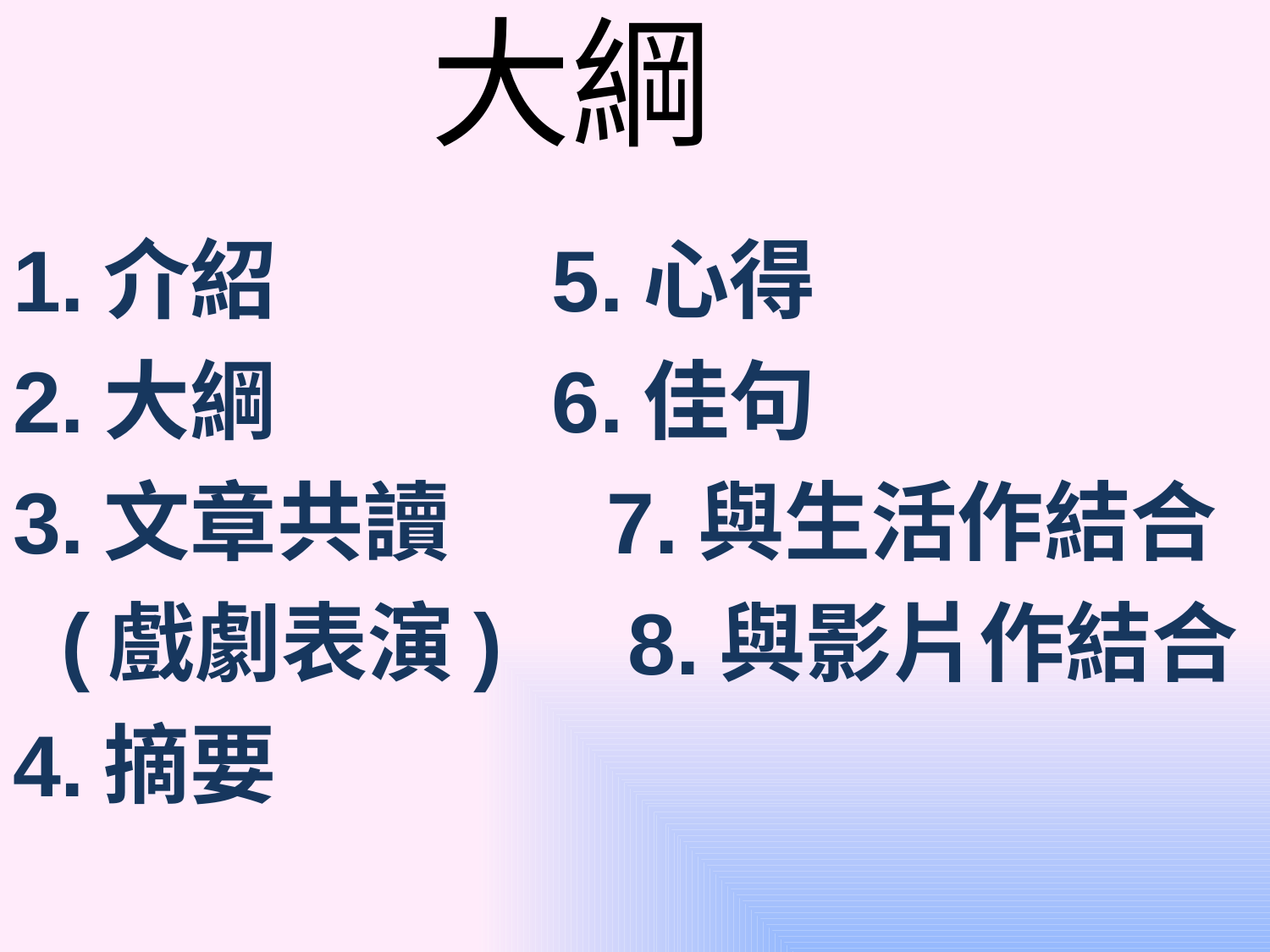

# 大綱

1.介紹             5.心得
2.大綱             6.佳句
3.文章共讀       7.與生活作結合
  (戲劇表演)      8.與影片作結合
4.摘要